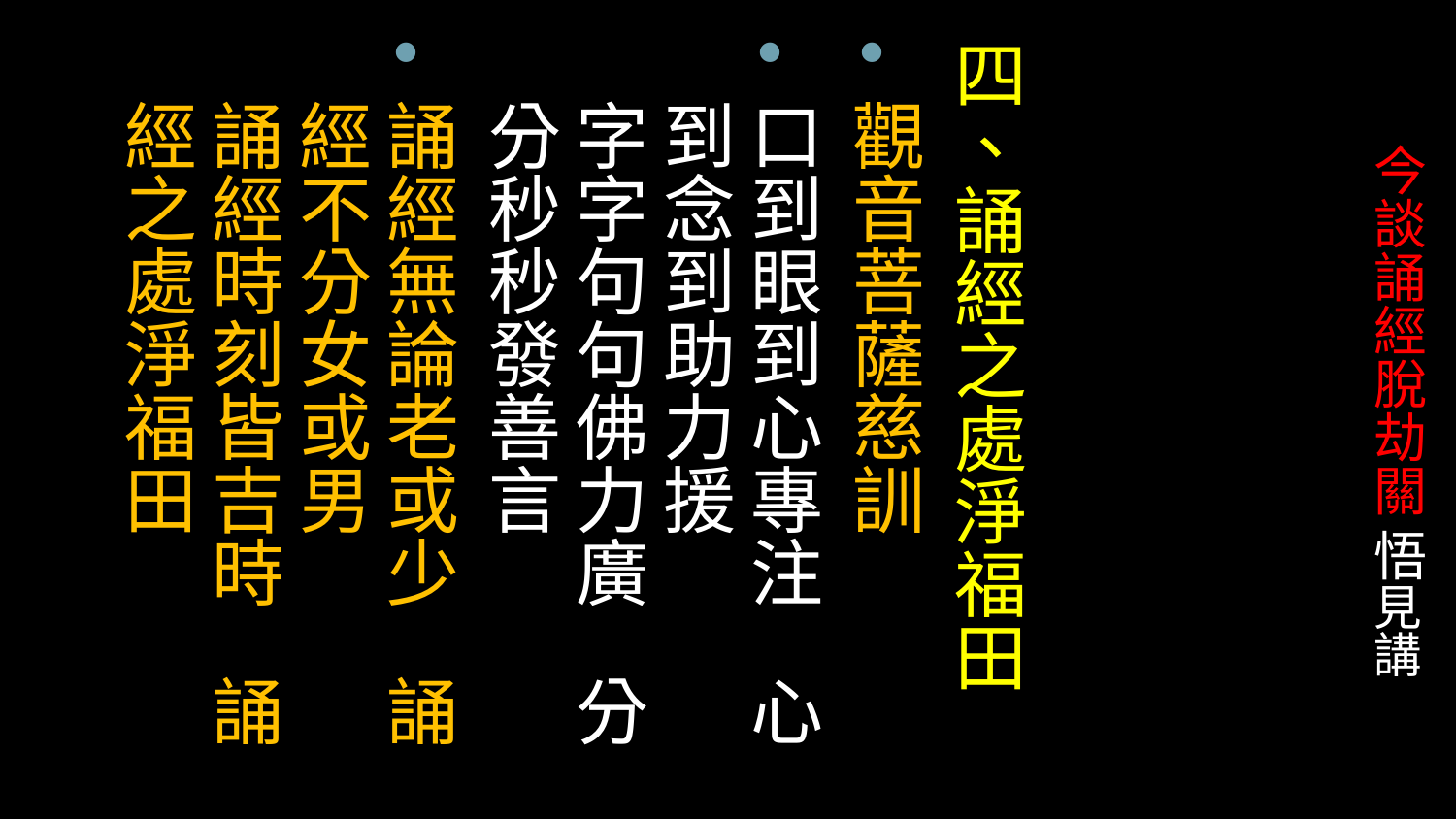

四、誦經之處淨福田
觀音菩薩慈訓
口到眼到心專注    心到念到助力援
字字句句佛力廣    分分秒秒發善言
誦經無論老或少    誦經不分女或男
誦經時刻皆吉時    誦經之處淨福田

# 今談誦經脫劫關 悟見講